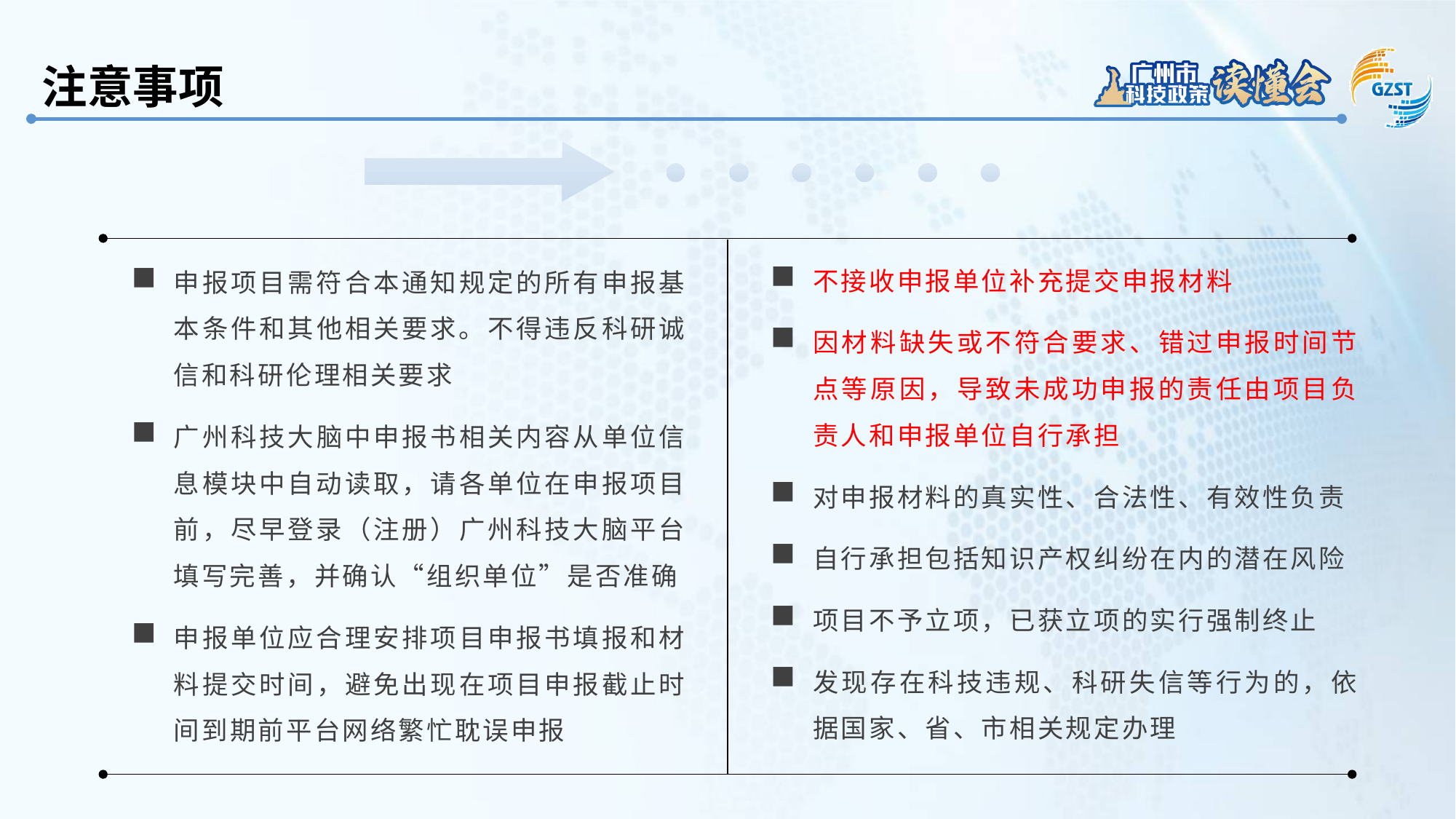

注意事项

不接收申报单位补充提交申报材料
因材料缺失或不符合要求、错过申报时间节点等原因，导致未成功申报的责任由项目负责人和申报单位自行承担
对申报材料的真实性、合法性、有效性负责
自行承担包括知识产权纠纷在内的潜在风险
项目不予立项，已获立项的实行强制终止
发现存在科技违规、科研失信等行为的，依据国家、省、市相关规定办理
申报项目需符合本通知规定的所有申报基本条件和其他相关要求。不得违反科研诚信和科研伦理相关要求
广州科技大脑中申报书相关内容从单位信息模块中自动读取，请各单位在申报项目前，尽早登录（注册）广州科技大脑平台填写完善，并确认“组织单位”是否准确
申报单位应合理安排项目申报书填报和材料提交时间，避免出现在项目申报截止时间到期前平台网络繁忙耽误申报